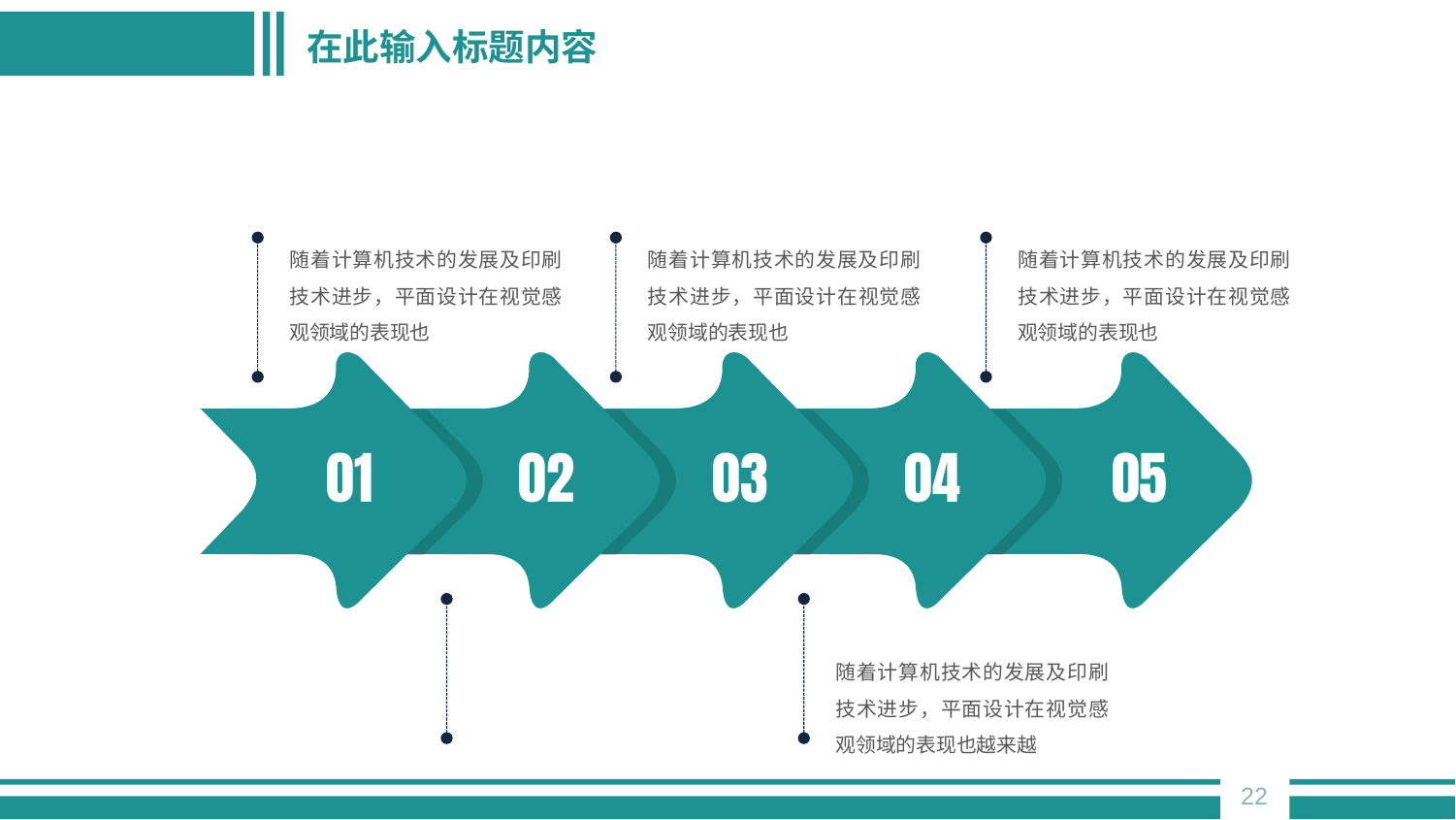

# 在此输入标题内容
随着计算机技术的发展及印刷技术进步，平面设计在视觉感观领域的表现也
随着计算机技术的发展及印刷技术进步，平面设计在视觉感观领域的表现也
随着计算机技术的发展及印刷技术进步，平面设计在视觉感观领域的表现也

01

02

03

04

05
随着计算机技术的发展及印刷技术进步，平面设计在视觉感观领域的表现也越来越
22